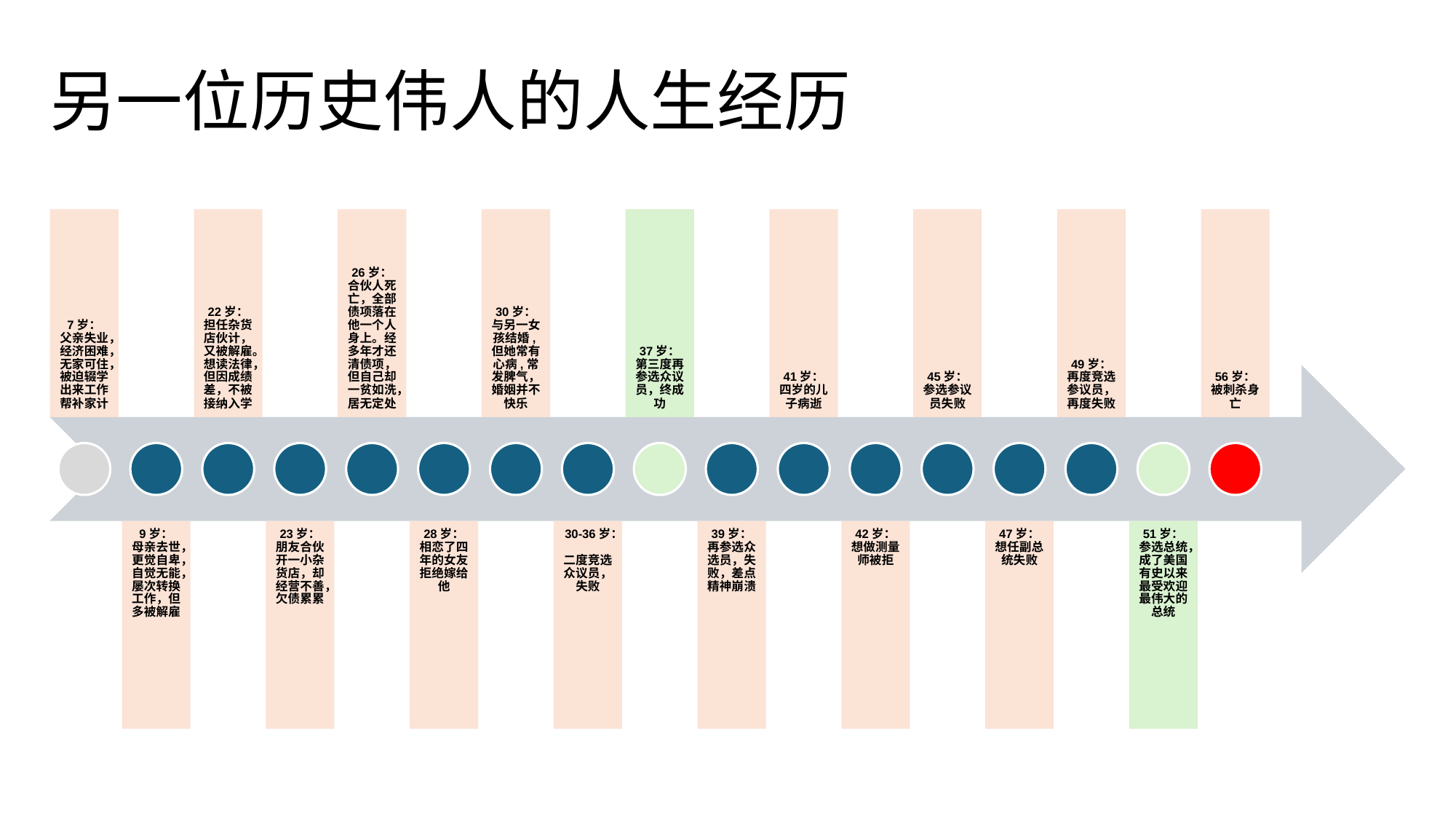

# 另一位历史伟人的人生经历
7岁：
父亲失业，经济困难，无家可住，被迫辍学出来工作帮补家计
9岁：
母亲去世，更觉自卑，自觉无能，屡次转换工作，但多被解雇
22岁：
担任杂货店伙计，又被解雇。想读法律，但因成绩差，不被接纳入学
23岁：
朋友合伙开一小杂货店，却经营不善，欠债累累
26岁：
合伙人死亡，全部债项落在他一个人身上。经多年才还清债项，但自己却一贫如洗，居无定处
28岁：
相恋了四年的女友拒绝嫁给他
30岁：
与另一女孩结婚,但她常有心病,常发脾气，婚姻并不快乐
30-36岁：
二度竞选众议员，失败
37岁：
第三度再参选众议员，终成功
39岁：
再参选众选员，失败，差点精神崩溃
41岁：
四岁的儿子病逝
42岁：
想做测量师被拒
45岁：
参选参议员失败
47岁：
想任副总统失败
49岁：
再度竞选参议员，再度失败
51岁：
参选总统，成了美国有史以来最受欢迎最伟大的总统
56岁：
被刺杀身亡